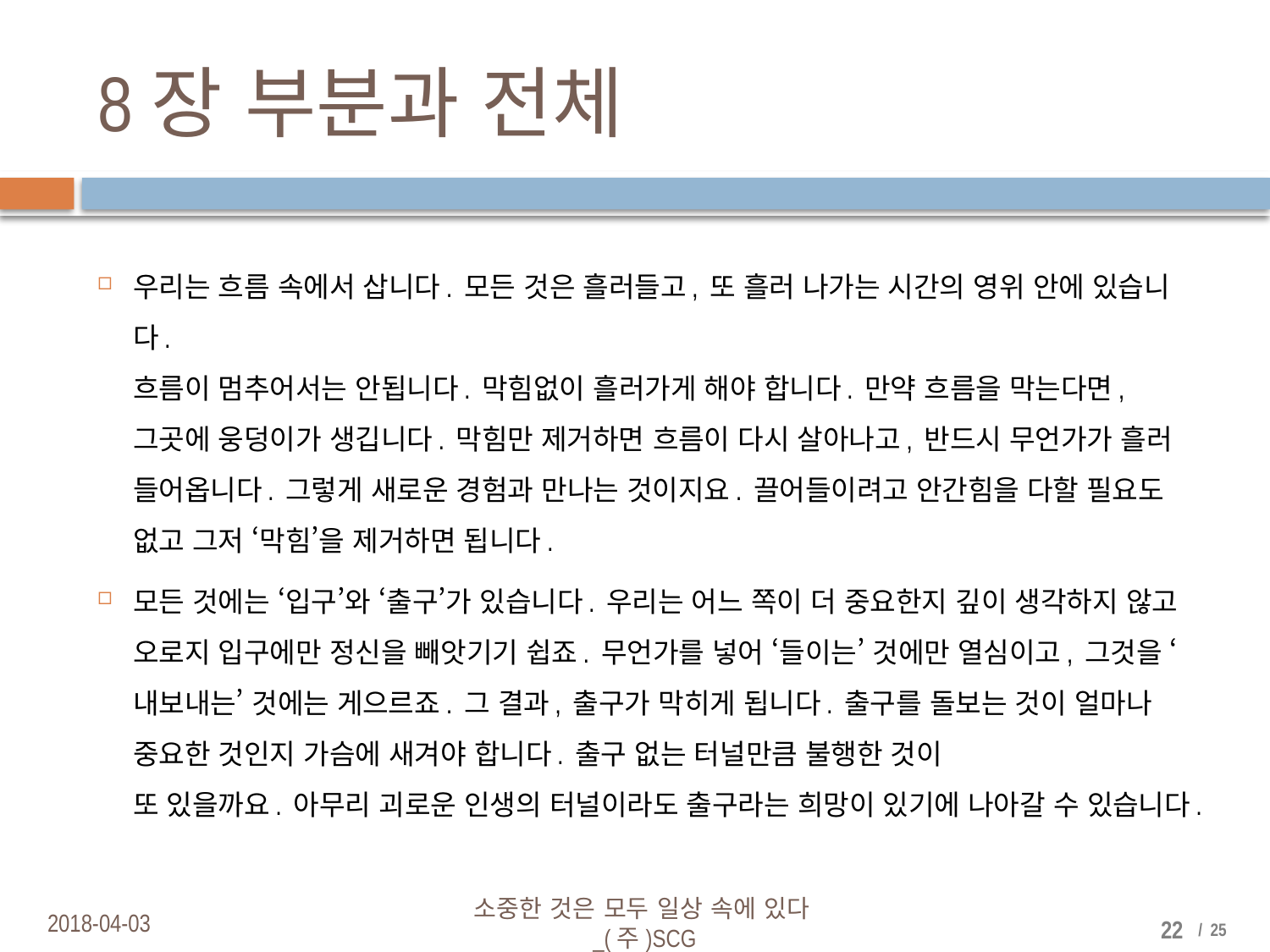

# 8장 부분과 전체
우리는 흐름 속에서 삽니다. 모든 것은 흘러들고, 또 흘러 나가는 시간의 영위 안에 있습니다.
흐름이 멈추어서는 안됩니다. 막힘없이 흘러가게 해야 합니다. 만약 흐름을 막는다면, 그곳에 웅덩이가 생깁니다. 막힘만 제거하면 흐름이 다시 살아나고, 반드시 무언가가 흘러 들어옵니다. 그렇게 새로운 경험과 만나는 것이지요. 끌어들이려고 안간힘을 다할 필요도 없고 그저 ‘막힘’을 제거하면 됩니다.
모든 것에는 ‘입구’와 ‘출구’가 있습니다. 우리는 어느 쪽이 더 중요한지 깊이 생각하지 않고 오로지 입구에만 정신을 빼앗기기 쉽죠. 무언가를 넣어 ‘들이는’ 것에만 열심이고, 그것을 ‘내보내는’ 것에는 게으르죠. 그 결과, 출구가 막히게 됩니다. 출구를 돌보는 것이 얼마나 중요한 것인지 가슴에 새겨야 합니다. 출구 없는 터널만큼 불행한 것이
또 있을까요. 아무리 괴로운 인생의 터널이라도 출구라는 희망이 있기에 나아갈 수 있습니다.
2018-04-03
소중한 것은 모두 일상 속에 있다_(주)SCG
22